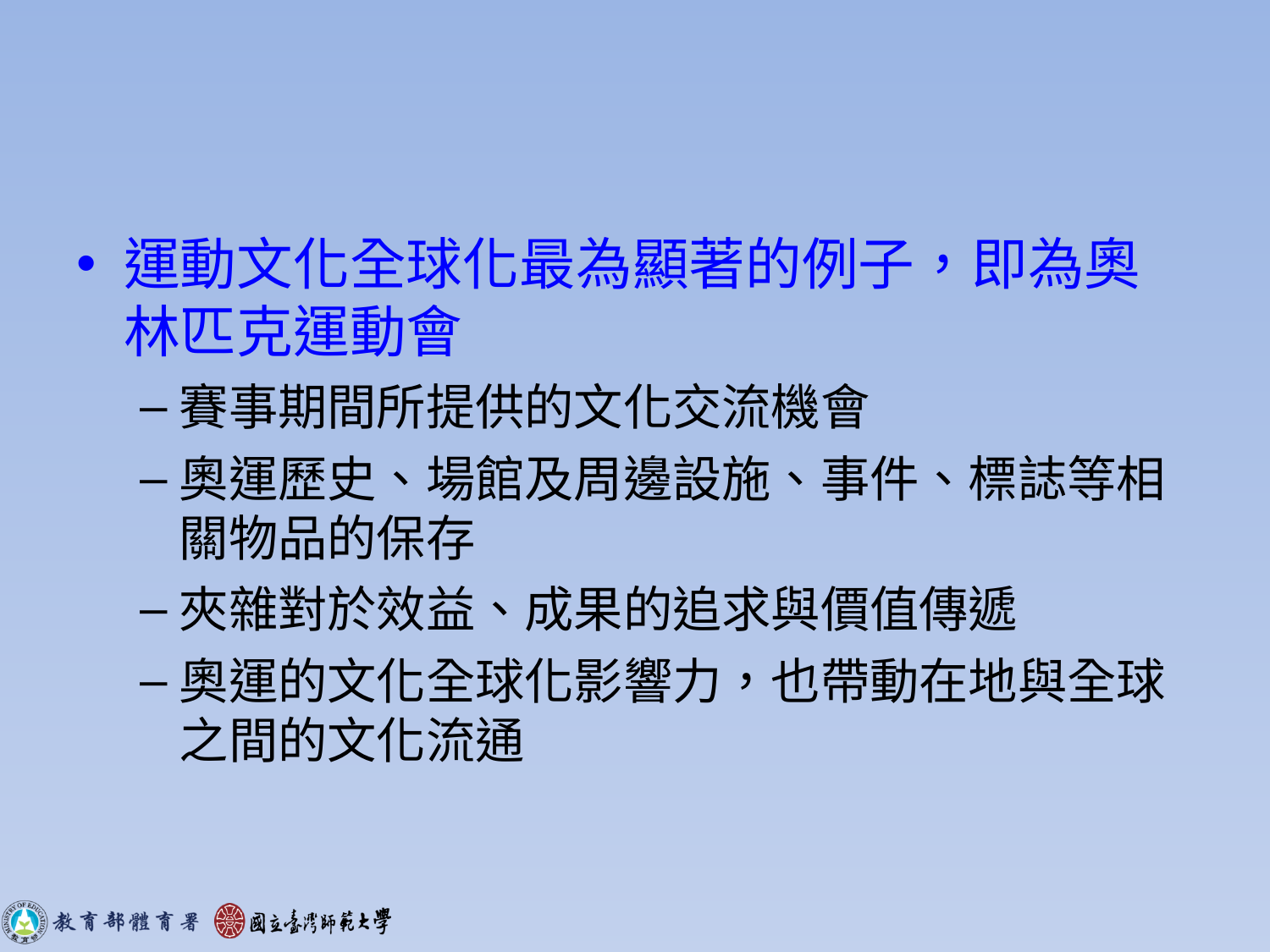

#
運動文化全球化最為顯著的例子，即為奧林匹克運動會
賽事期間所提供的文化交流機會
奧運歷史、場館及周邊設施、事件、標誌等相關物品的保存
夾雜對於效益、成果的追求與價值傳遞
奧運的文化全球化影響力，也帶動在地與全球之間的文化流通